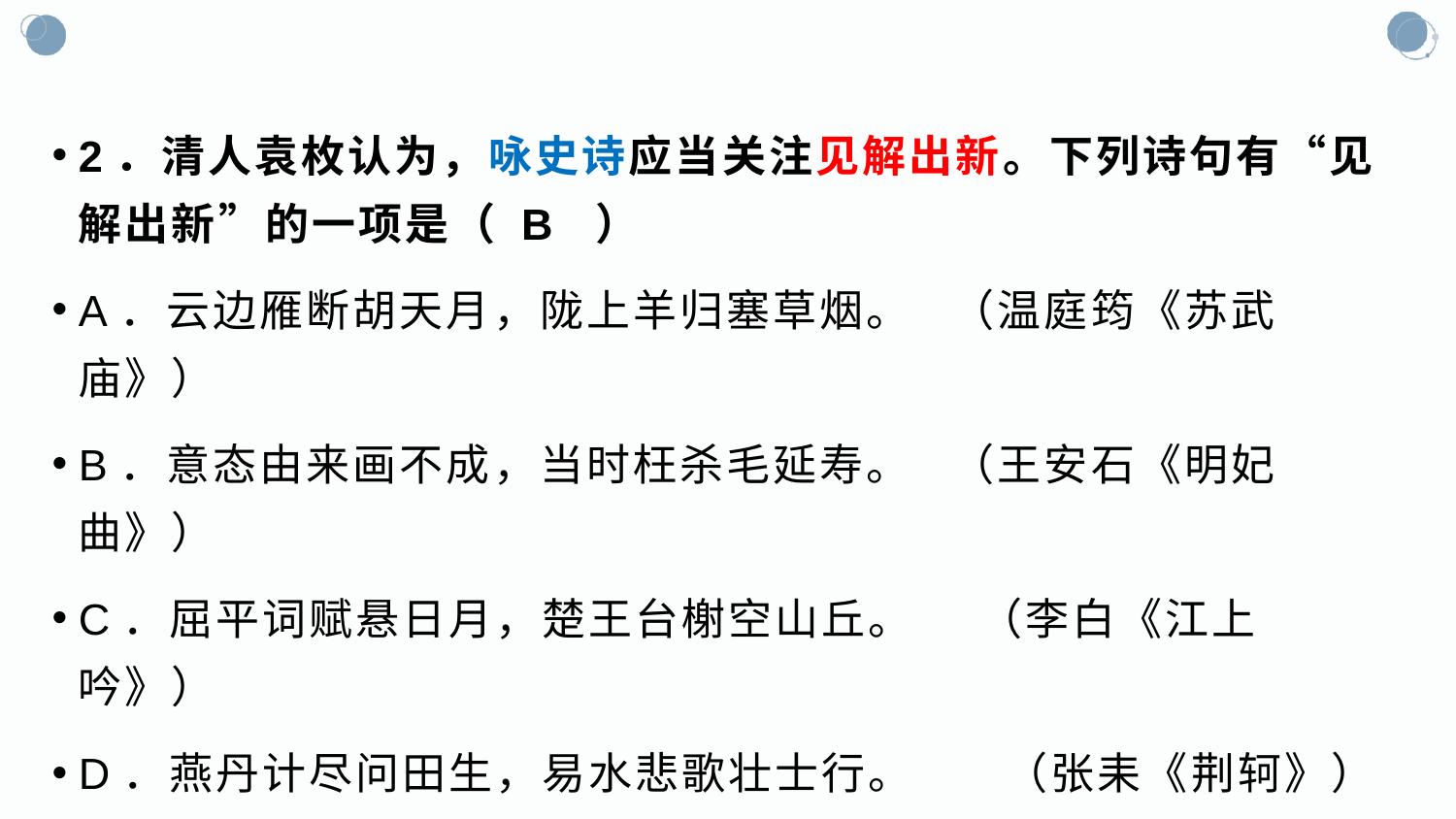

#
2．清人袁枚认为，咏史诗应当关注见解出新。下列诗句有“见解出新”的一项是（ B  ）
A．云边雁断胡天月，陇上羊归塞草烟。   （温庭筠《苏武庙》）
B．意态由来画不成，当时枉杀毛延寿。   （王安石《明妃曲》）
C．屈平词赋悬日月，楚王台榭空山丘。     （李白《江上吟》）
D．燕丹计尽问田生，易水悲歌壮士行。       （张耒《荆轲》）